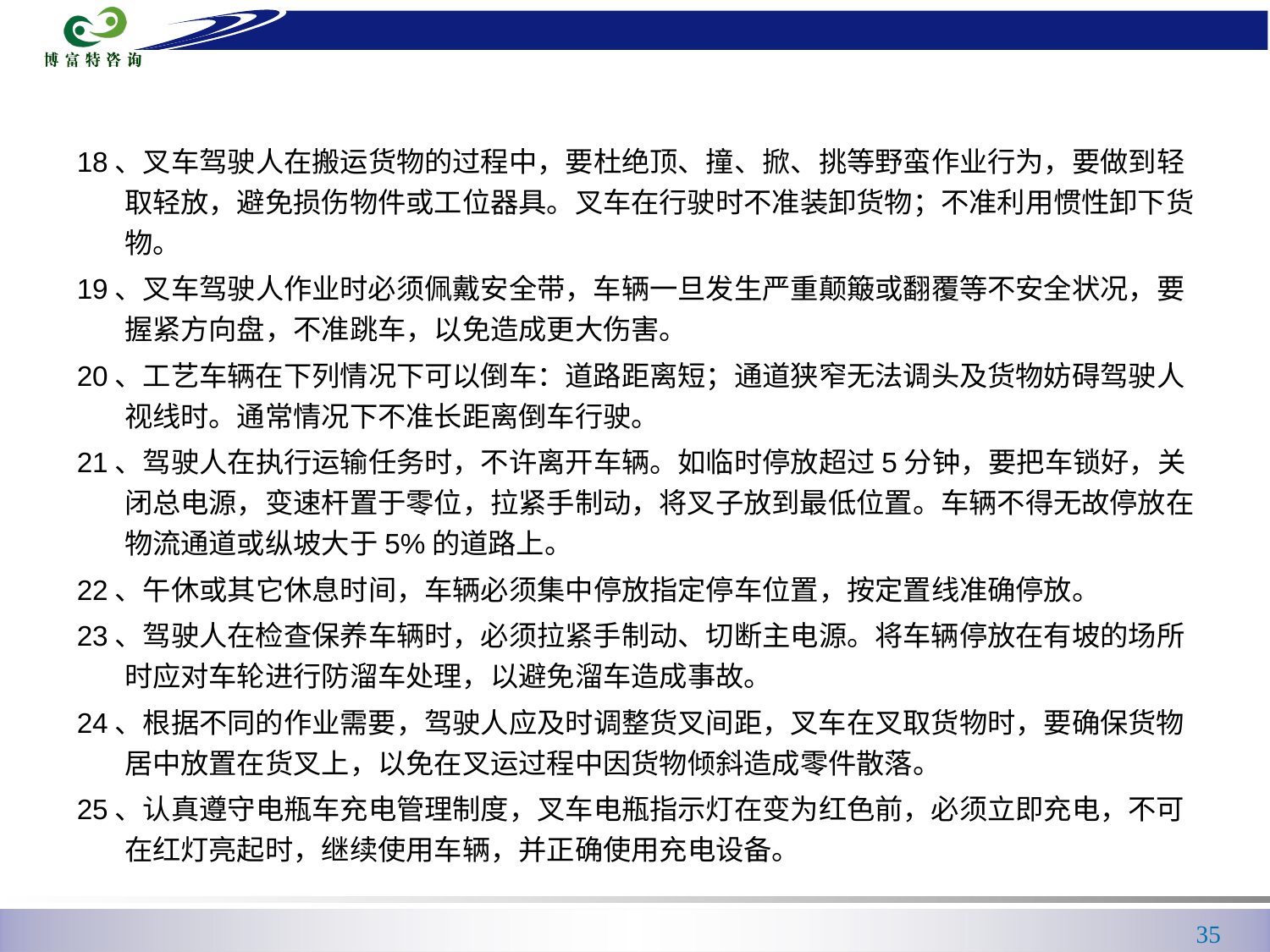

18、叉车驾驶人在搬运货物的过程中，要杜绝顶、撞、掀、挑等野蛮作业行为，要做到轻取轻放，避免损伤物件或工位器具。叉车在行驶时不准装卸货物；不准利用惯性卸下货物。
19、叉车驾驶人作业时必须佩戴安全带，车辆一旦发生严重颠簸或翻覆等不安全状况，要握紧方向盘，不准跳车，以免造成更大伤害。
20、工艺车辆在下列情况下可以倒车：道路距离短；通道狭窄无法调头及货物妨碍驾驶人视线时。通常情况下不准长距离倒车行驶。
21、驾驶人在执行运输任务时，不许离开车辆。如临时停放超过5分钟，要把车锁好，关闭总电源，变速杆置于零位，拉紧手制动，将叉子放到最低位置。车辆不得无故停放在物流通道或纵坡大于5%的道路上。
22、午休或其它休息时间，车辆必须集中停放指定停车位置，按定置线准确停放。
23、驾驶人在检查保养车辆时，必须拉紧手制动、切断主电源。将车辆停放在有坡的场所时应对车轮进行防溜车处理，以避免溜车造成事故。
24、根据不同的作业需要，驾驶人应及时调整货叉间距，叉车在叉取货物时，要确保货物居中放置在货叉上，以免在叉运过程中因货物倾斜造成零件散落。
25、认真遵守电瓶车充电管理制度，叉车电瓶指示灯在变为红色前，必须立即充电，不可在红灯亮起时，继续使用车辆，并正确使用充电设备。

35